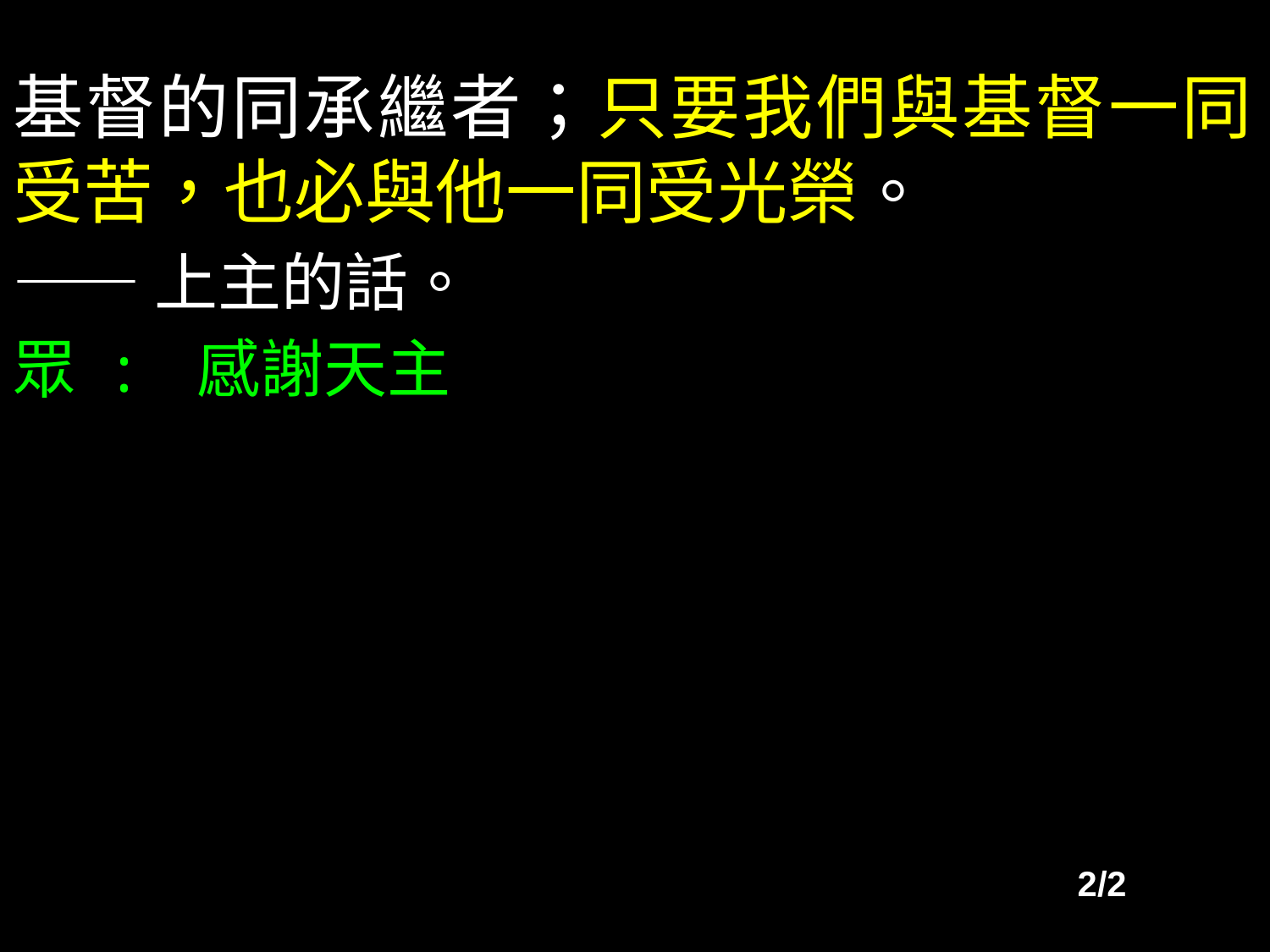

基督的同承繼者；只要我們與基督一同受苦，也必與他一同受光榮。
——上主的話。
眾 : 感謝天主

2/2